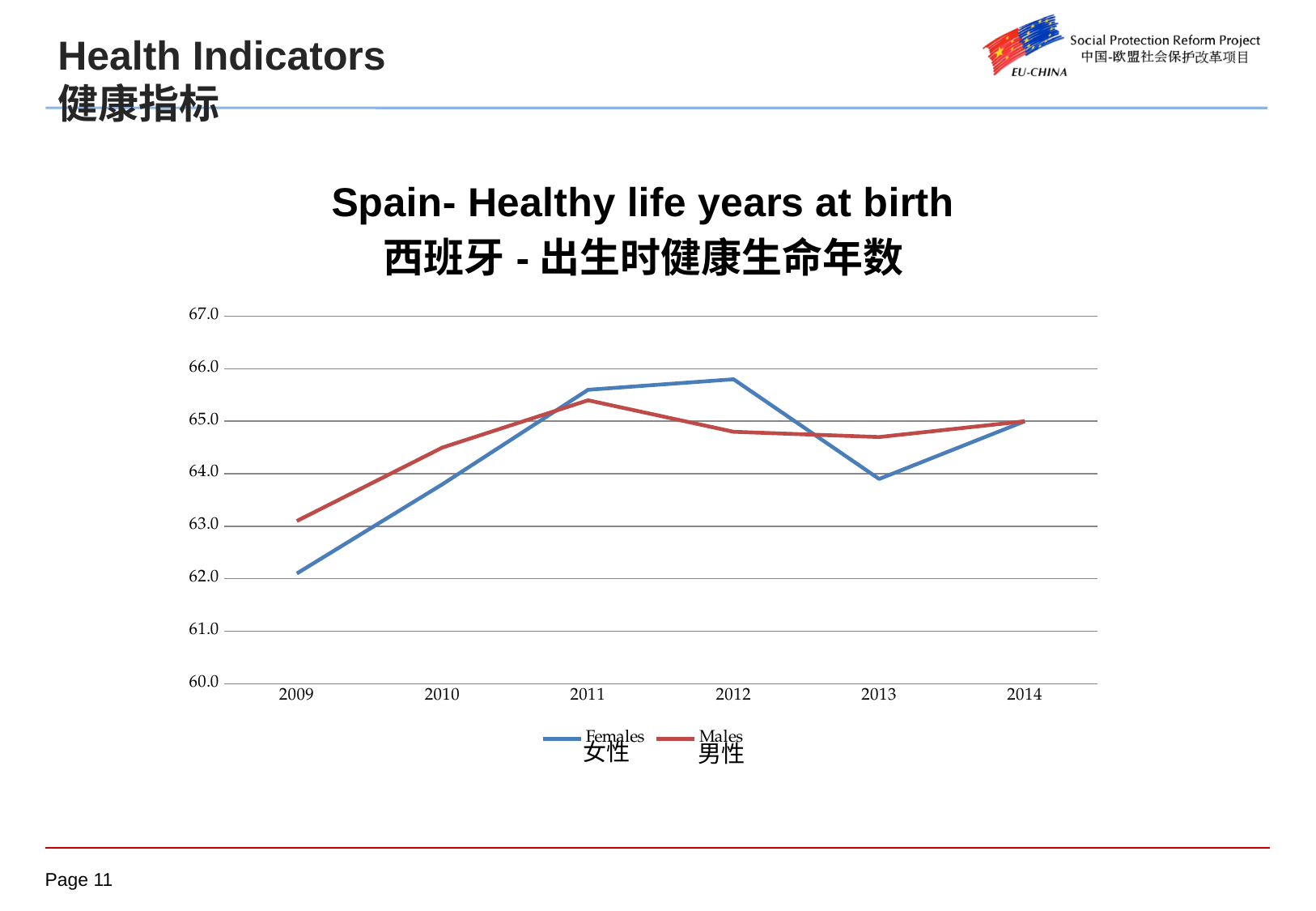

Health Indicators
健康指标

### Chart: Spain- Healthy life years at birth
西班牙-出生时健康生命年数

| Category | Females | Males |
|---|---|---|
| 2009 | 62.1 | 63.1 |
| 2010 | 63.8 | 64.5 |
| 2011 | 65.6 | 65.4 |
| 2012 | 65.8 | 64.8 |
| 2013 | 63.9 | 64.7 |
| 2014 | 65.0 | 65.0 |
女性
男性